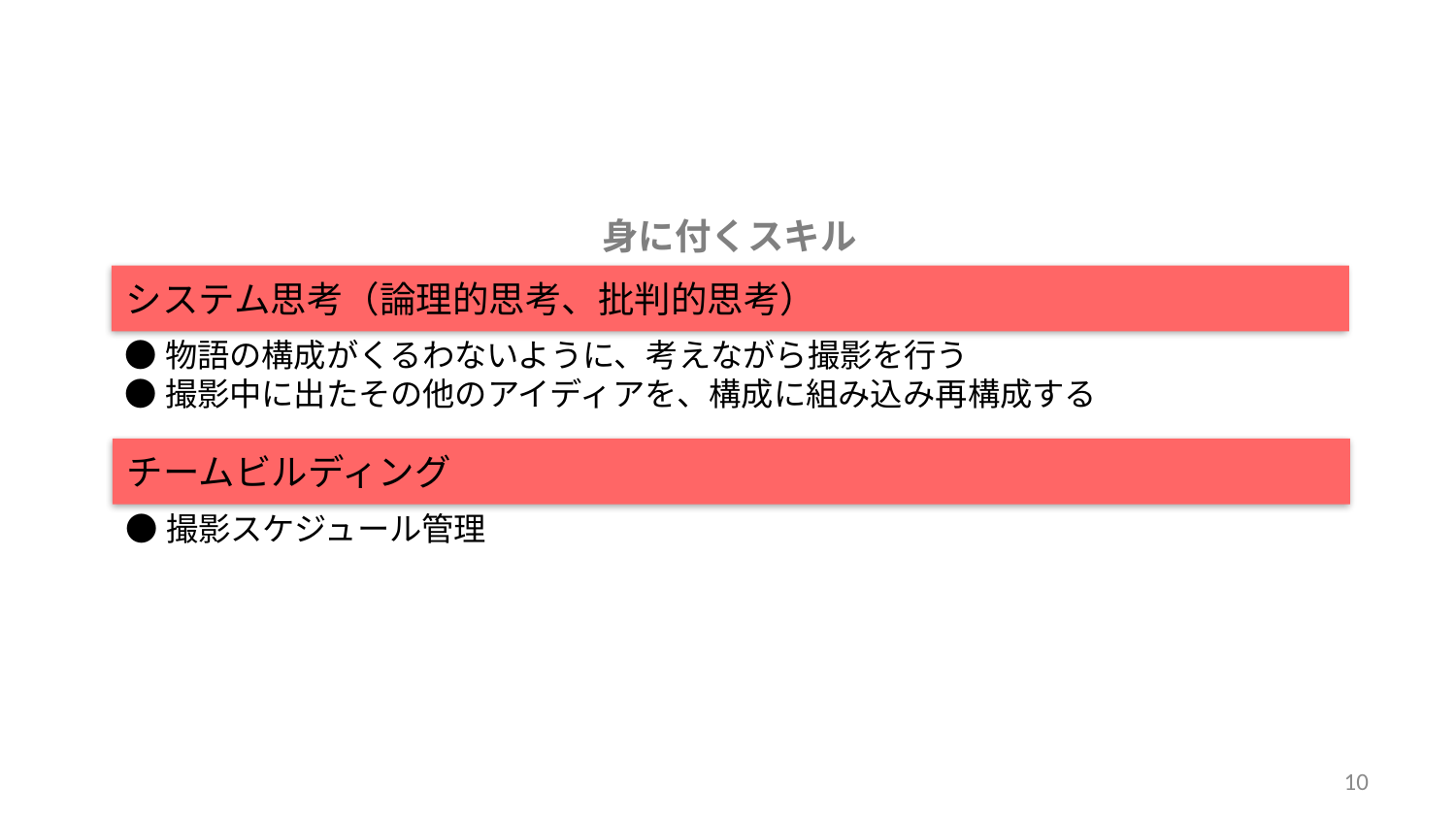

身に付くスキル
システム思考（論理的思考、批判的思考）
●物語の構成がくるわないように、考えながら撮影を行う
●撮影中に出たその他のアイディアを、構成に組み込み再構成する
チームビルディング
●撮影スケジュール管理
10